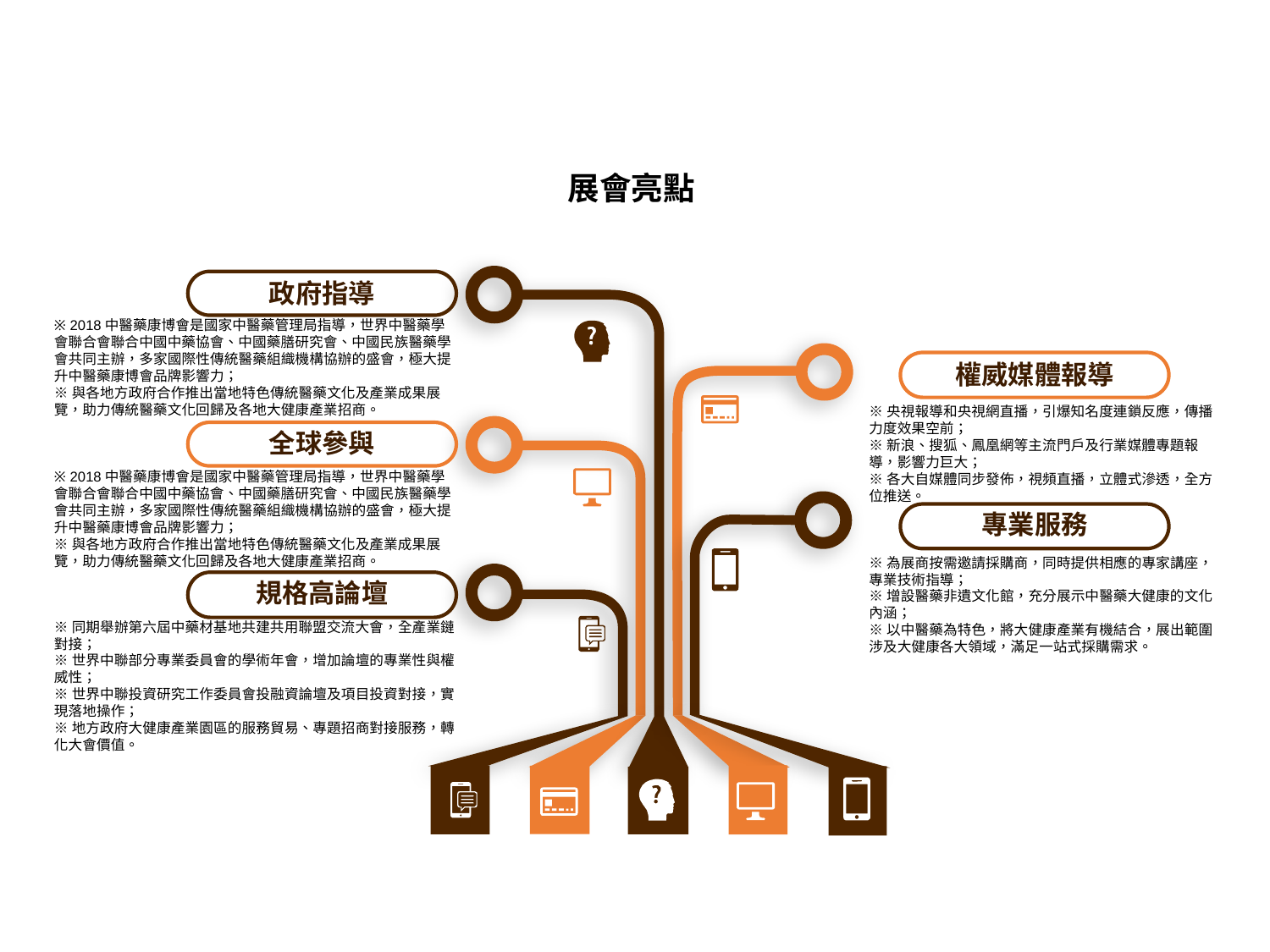

展會亮點

政府指導
※ 2018中醫藥康博會是國家中醫藥管理局指導，世界中醫藥學會聯合會聯合中國中藥協會、中國藥膳研究會、中國民族醫藥學會共同主辦，多家國際性傳統醫藥組織機構協辦的盛會，極大提升中醫藥康博會品牌影響力；
※與各地方政府合作推出當地特色傳統醫藥文化及產業成果展覽，助力傳統醫藥文化回歸及各地大健康產業招商。

權威媒體報導

※央視報導和央視網直播，引爆知名度連鎖反應，傳播力度效果空前；
※新浪、搜狐、鳳凰網等主流門戶及行業媒體專題報導，影響力巨大；
※各大自媒體同步發佈，視頻直播，立體式滲透，全方位推送。

全球參與
※ 2018中醫藥康博會是國家中醫藥管理局指導，世界中醫藥學會聯合會聯合中國中藥協會、中國藥膳研究會、中國民族醫藥學會共同主辦，多家國際性傳統醫藥組織機構協辦的盛會，極大提升中醫藥康博會品牌影響力；
※與各地方政府合作推出當地特色傳統醫藥文化及產業成果展覽，助力傳統醫藥文化回歸及各地大健康產業招商。

專業服務

※為展商按需邀請採購商，同時提供相應的專家講座，專業技術指導；
※增設醫藥非遺文化館，充分展示中醫藥大健康的文化內涵；
※以中醫藥為特色，將大健康產業有機結合，展出範圍涉及大健康各大領域，滿足一站式採購需求。

規格高論壇

※同期舉辦第六屆中藥材基地共建共用聯盟交流大會，全產業鏈對接；
※世界中聯部分專業委員會的學術年會，增加論壇的專業性與權威性；
※世界中聯投資研究工作委員會投融資論壇及項目投資對接，實現落地操作；
※地方政府大健康產業園區的服務貿易、專題招商對接服務，轉化大會價值。